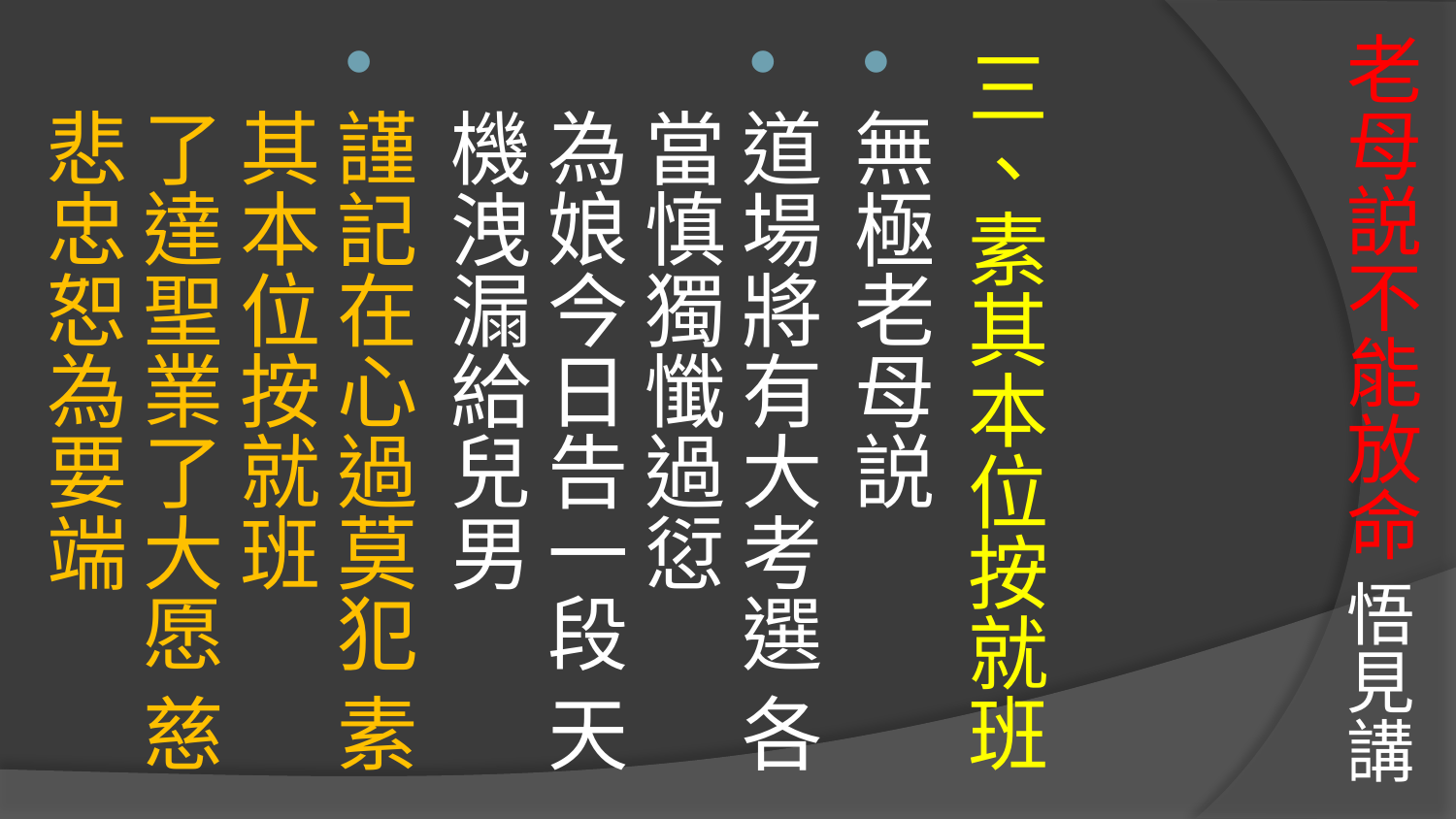

# 老母説不能放命 悟見講
三、素其本位按就班
無極老母説
道場將有大考選 各當慎獨懺過愆
為娘今日告一段 天機洩漏給兒男
謹記在心過莫犯 素其本位按就班
了達聖業了大愿 慈悲忠恕為要端